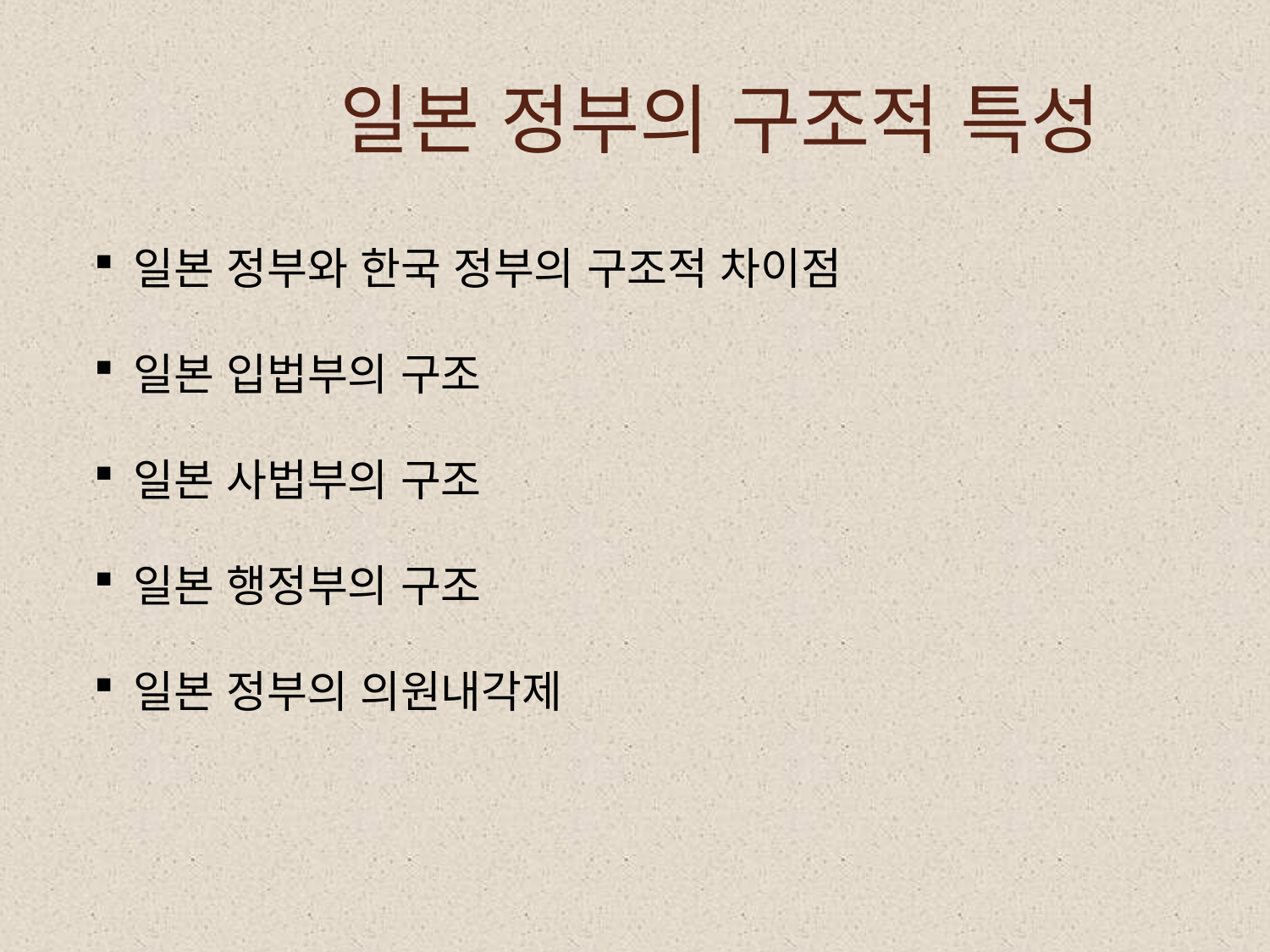

# 일본 정부의 구조적 특성
일본 정부와 한국 정부의 구조적 차이점

일본 입법부의 구조

일본 사법부의 구조

일본 행정부의 구조

일본 정부의 의원내각제